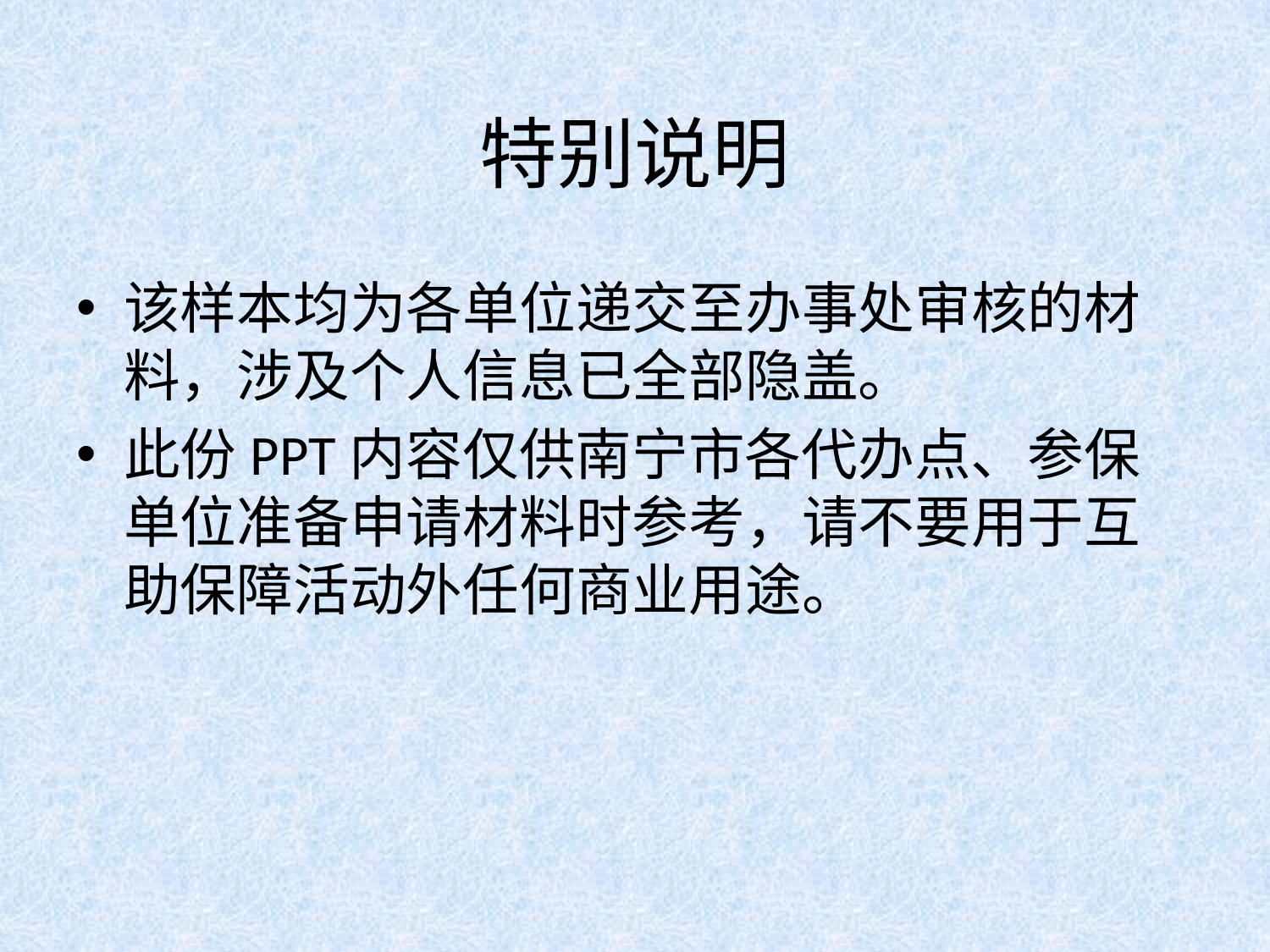

# 特别说明
该样本均为各单位递交至办事处审核的材料，涉及个人信息已全部隐盖。
此份PPT内容仅供南宁市各代办点、参保单位准备申请材料时参考，请不要用于互助保障活动外任何商业用途。